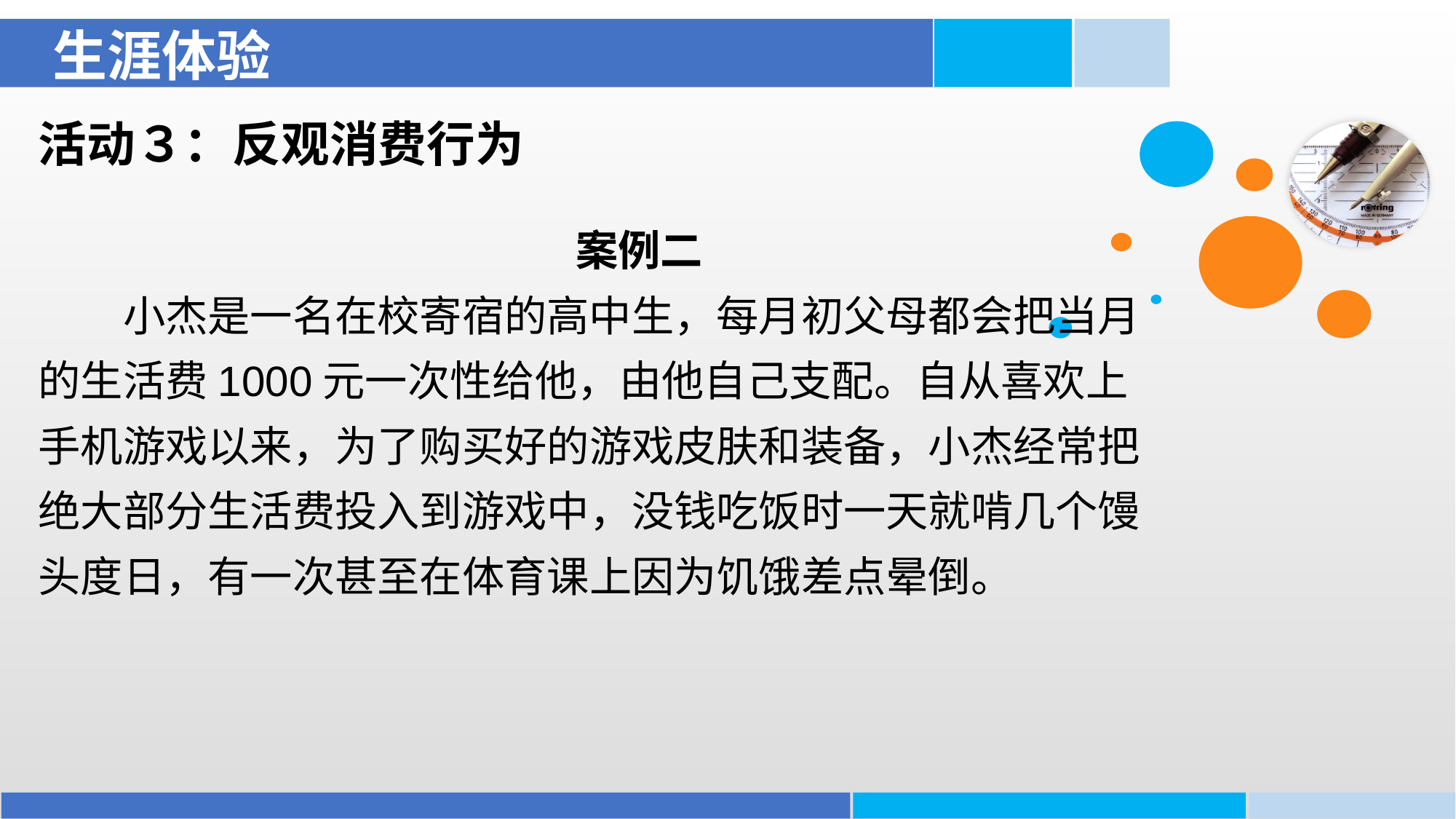

生涯体验
活动３：反观消费行为
　　案例二
　　小杰是一名在校寄宿的高中生，每月初父母都会把当月的生活费1000元一次性给他，由他自己支配。自从喜欢上手机游戏以来，为了购买好的游戏皮肤和装备，小杰经常把绝大部分生活费投入到游戏中，没钱吃饭时一天就啃几个馒头度日，有一次甚至在体育课上因为饥饿差点晕倒。